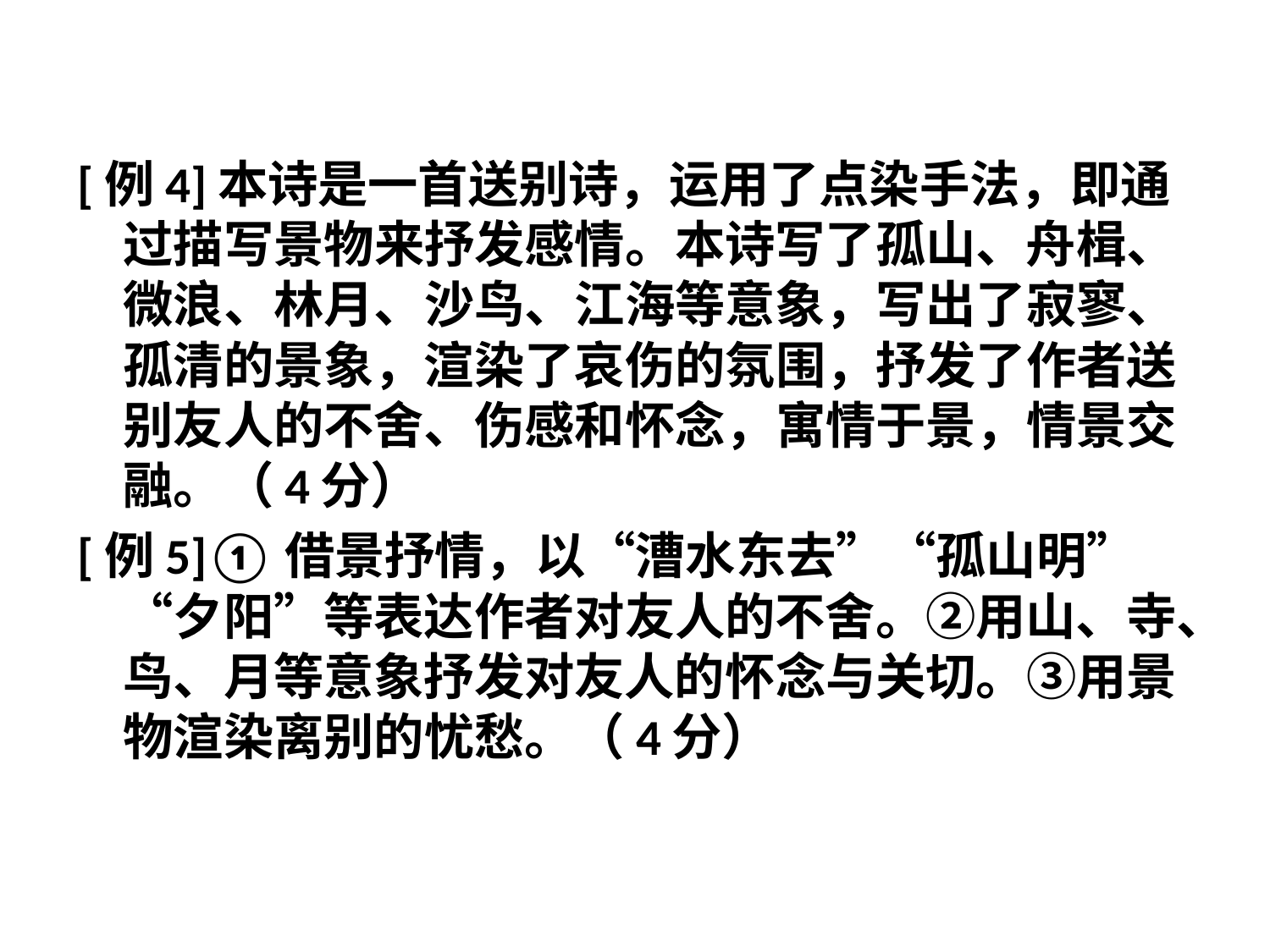

[例4]本诗是一首送别诗，运用了点染手法，即通过描写景物来抒发感情。本诗写了孤山、舟楫、微浪、林月、沙鸟、江海等意象，写出了寂寥、孤清的景象，渲染了哀伤的氛围，抒发了作者送别友人的不舍、伤感和怀念，寓情于景，情景交融。（4分）
[例5]①借景抒情，以“漕水东去”“孤山明”“夕阳”等表达作者对友人的不舍。②用山、寺、鸟、月等意象抒发对友人的怀念与关切。③用景物渲染离别的忧愁。（4分）